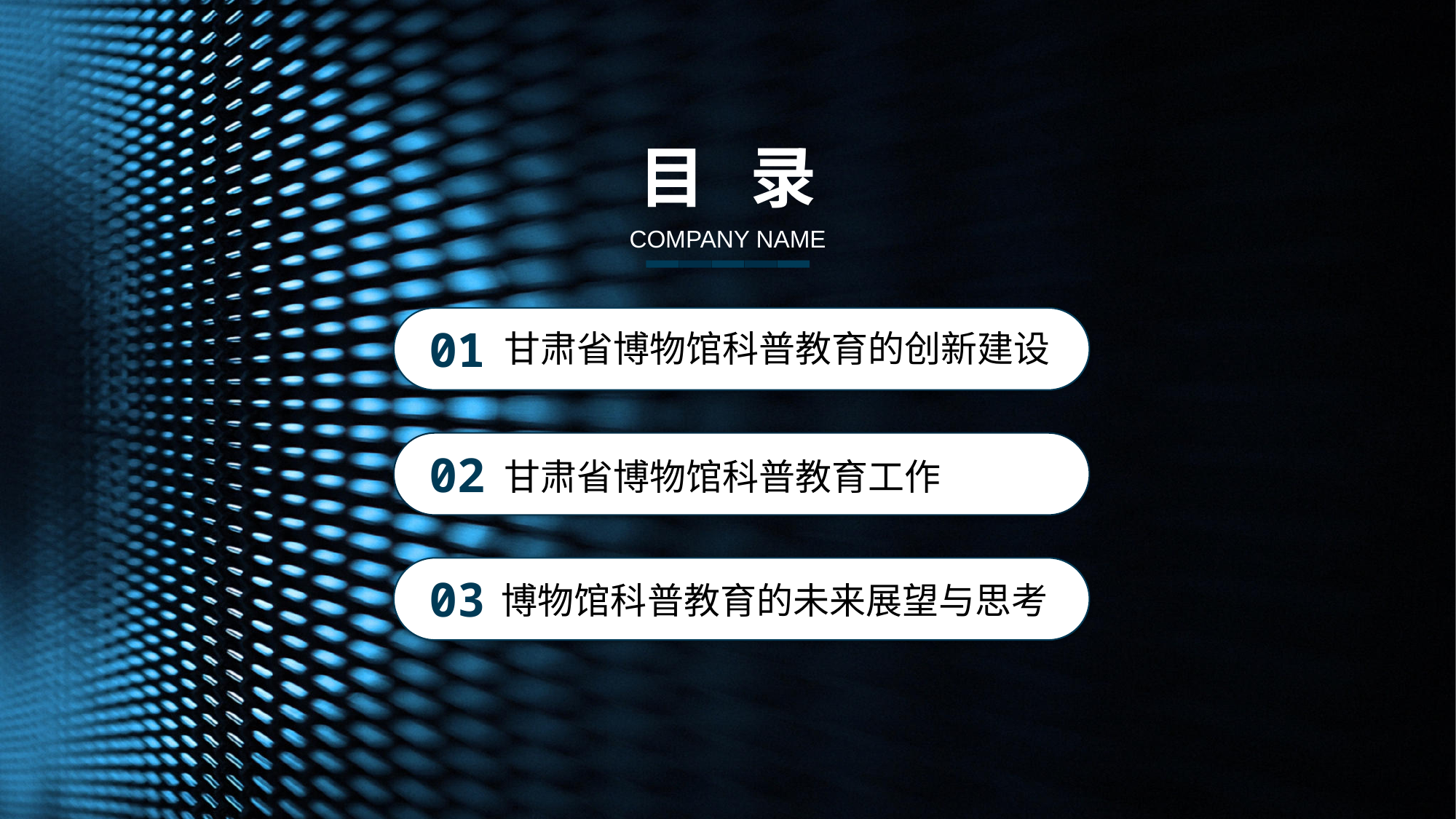

目   录
COMPANY NAME

01
甘肃省博物馆科普教育的创新建设

02
甘肃省博物馆科普教育工作

03
博物馆科普教育的未来展望与思考